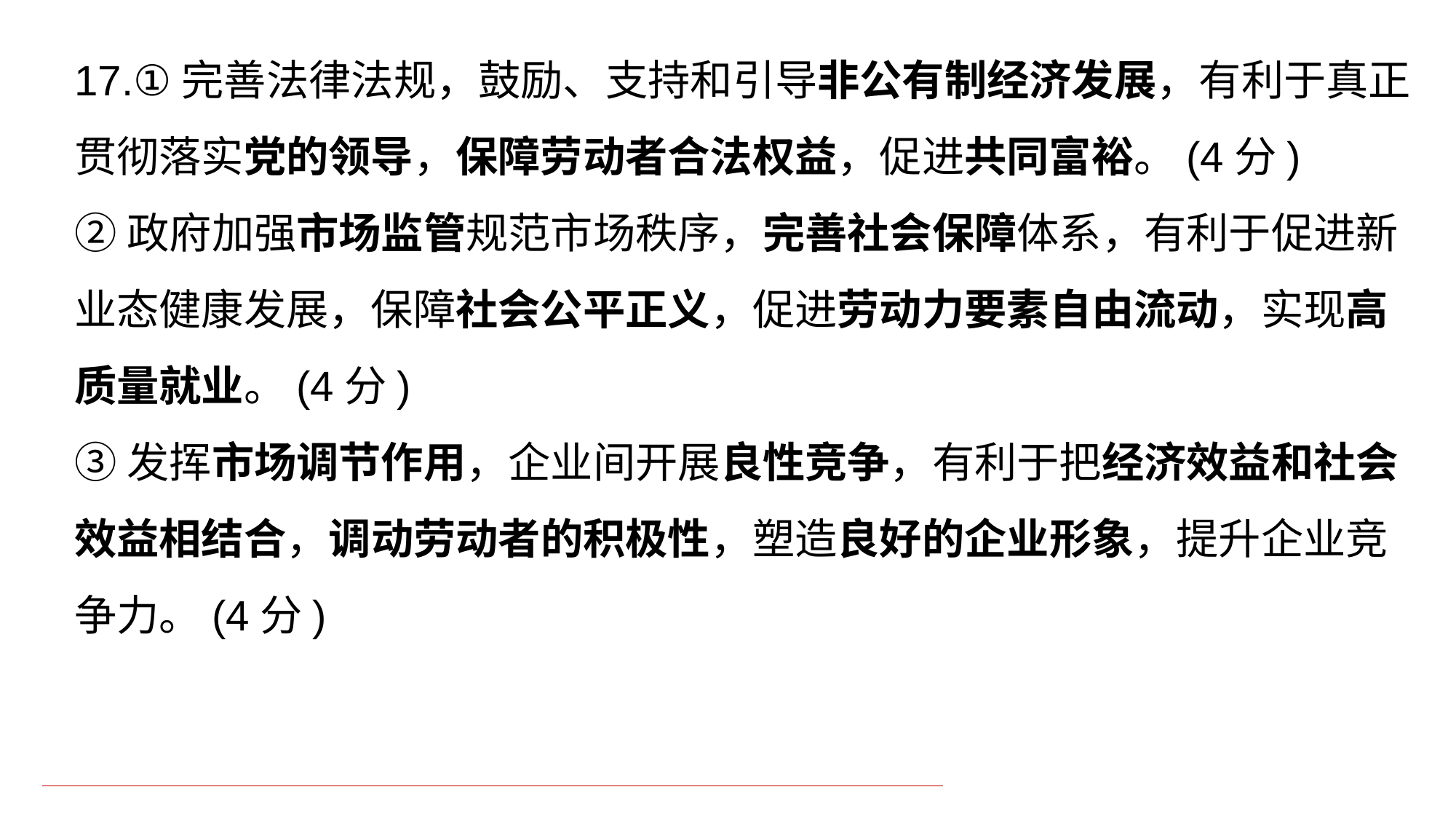

17.①完善法律法规，鼓励、支持和引导非公有制经济发展，有利于真正贯彻落实党的领导，保障劳动者合法权益，促进共同富裕。(4分)
②政府加强市场监管规范市场秩序，完善社会保障体系，有利于促进新业态健康发展，保障社会公平正义，促进劳动力要素自由流动，实现高质量就业。(4分)
③发挥市场调节作用，企业间开展良性竞争，有利于把经济效益和社会效益相结合，调动劳动者的积极性，塑造良好的企业形象，提升企业竞争力。(4分)